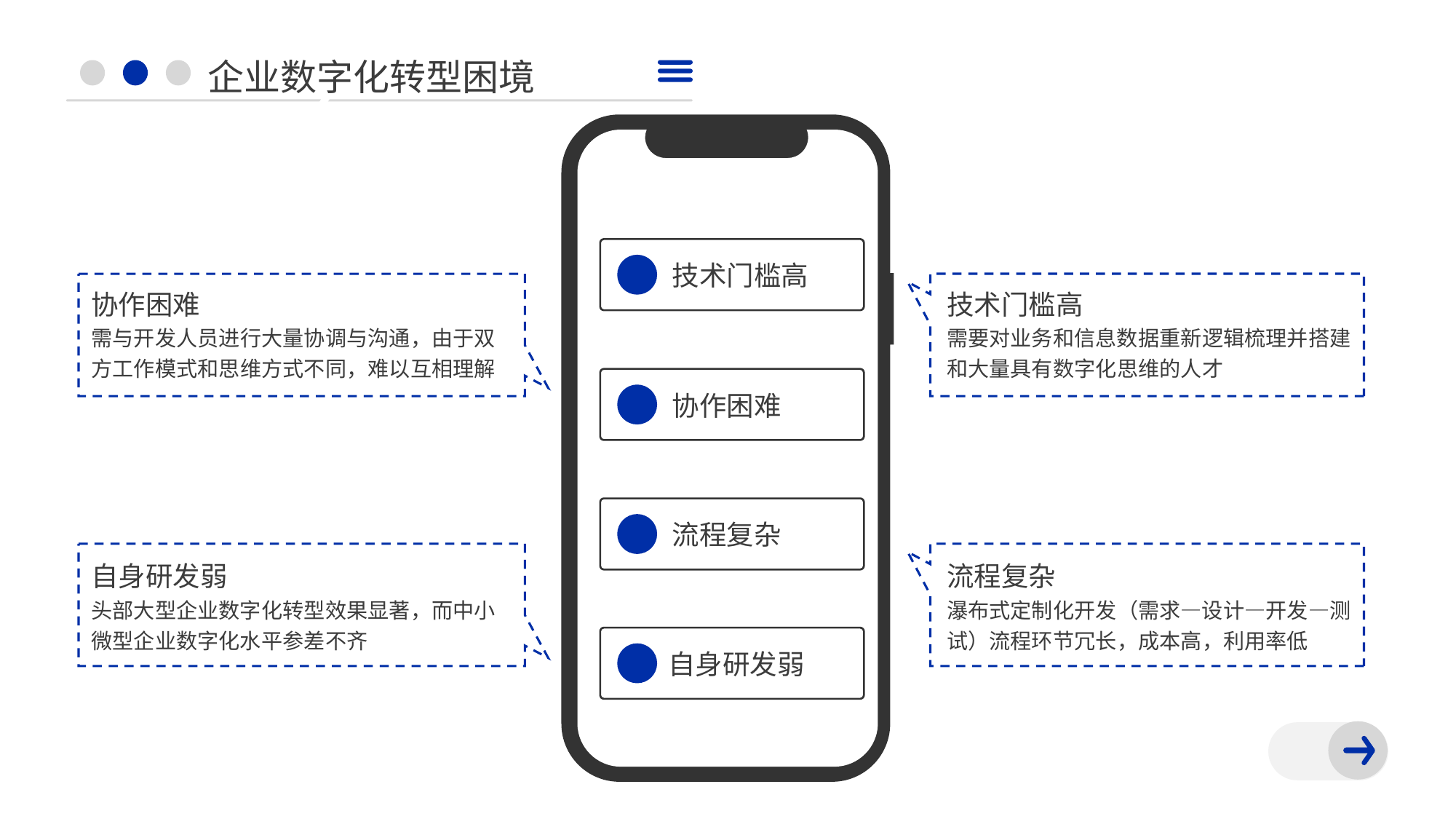

企业数字化转型困境

技术门槛高

协作困难
需与开发人员进行大量协调与沟通，由于双
方工作模式和思维方式不同，难以互相理解
技术门槛高
需要对业务和信息数据重新逻辑梳理并搭建
和大量具有数字化思维的人才

协作困难

流程复杂

自身研发弱
头部大型企业数字化转型效果显著，而中小
微型企业数字化水平参差不齐
流程复杂
瀑布式定制化开发（需求—设计—开发—测
试）流程环节冗长，成本高，利用率低

自身研发弱